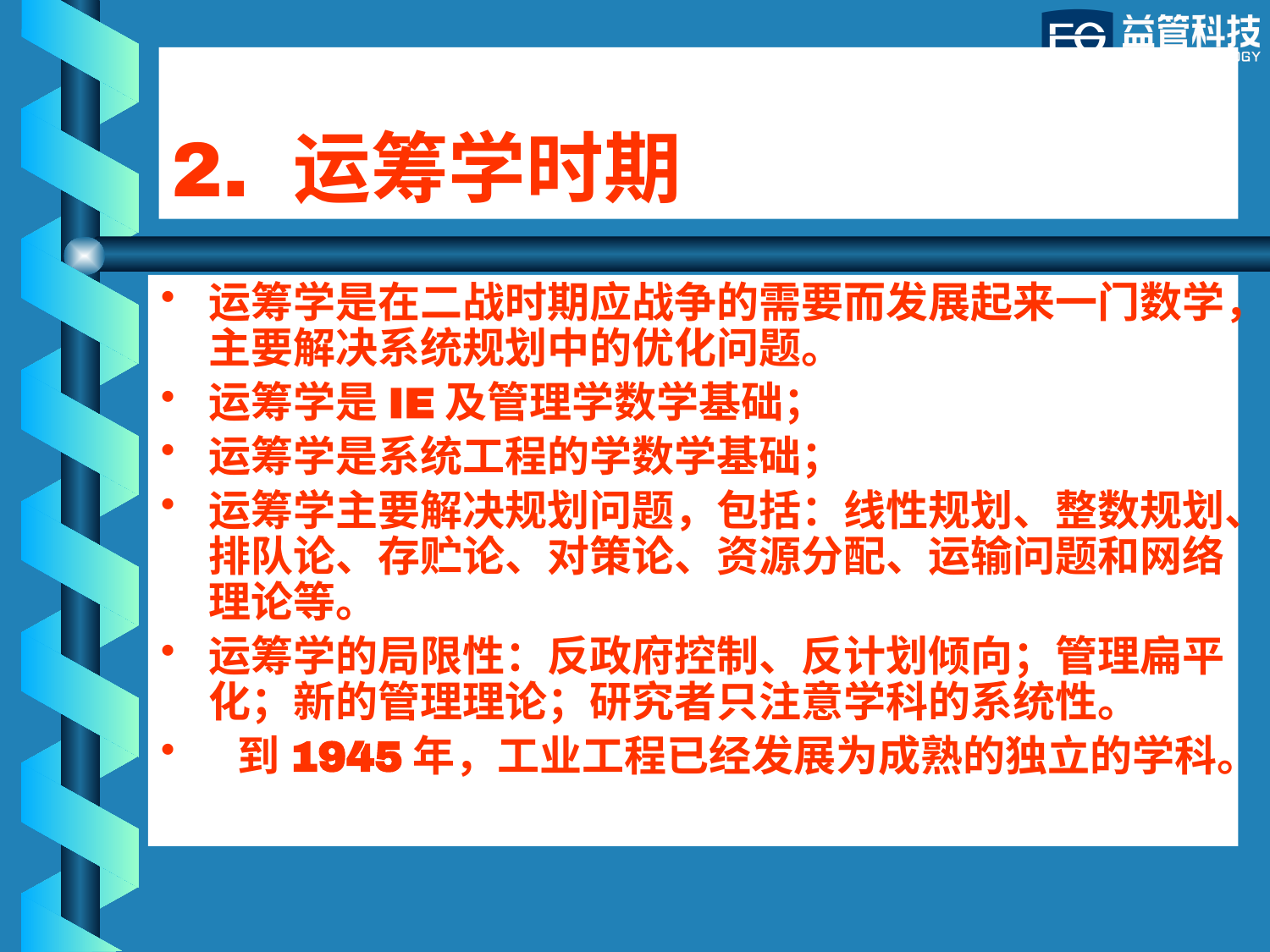

# 2. 运筹学时期
运筹学是在二战时期应战争的需要而发展起来一门数学，主要解决系统规划中的优化问题。
运筹学是IE及管理学数学基础；
运筹学是系统工程的学数学基础；
运筹学主要解决规划问题，包括：线性规划、整数规划、排队论、存贮论、对策论、资源分配、运输问题和网络理论等。
运筹学的局限性：反政府控制、反计划倾向；管理扁平化；新的管理理论；研究者只注意学科的系统性。
  到1945年，工业工程已经发展为成熟的独立的学科。